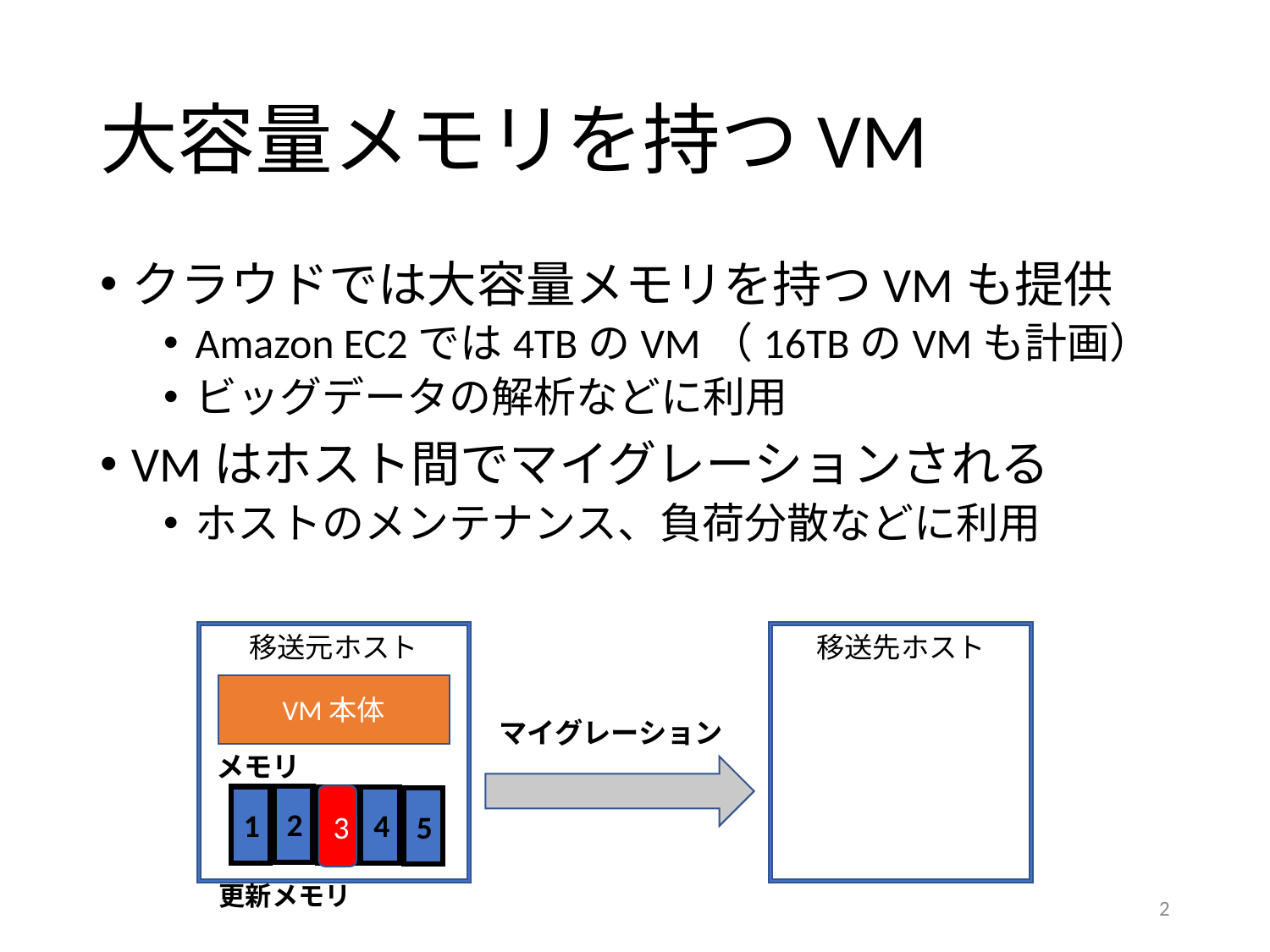

# 大容量メモリを持つVM
クラウドでは大容量メモリを持つVMも提供
Amazon EC2では4TBのVM（16TBのVMも計画）
ビッグデータの解析などに利用
VMはホスト間でマイグレーションされる
ホストのメンテナンス、負荷分散などに利用

移送元ホスト

移送先ホスト

VM本体
メモリ
マイグレーション

3
2
1
4
3
5
更新メモリ
2